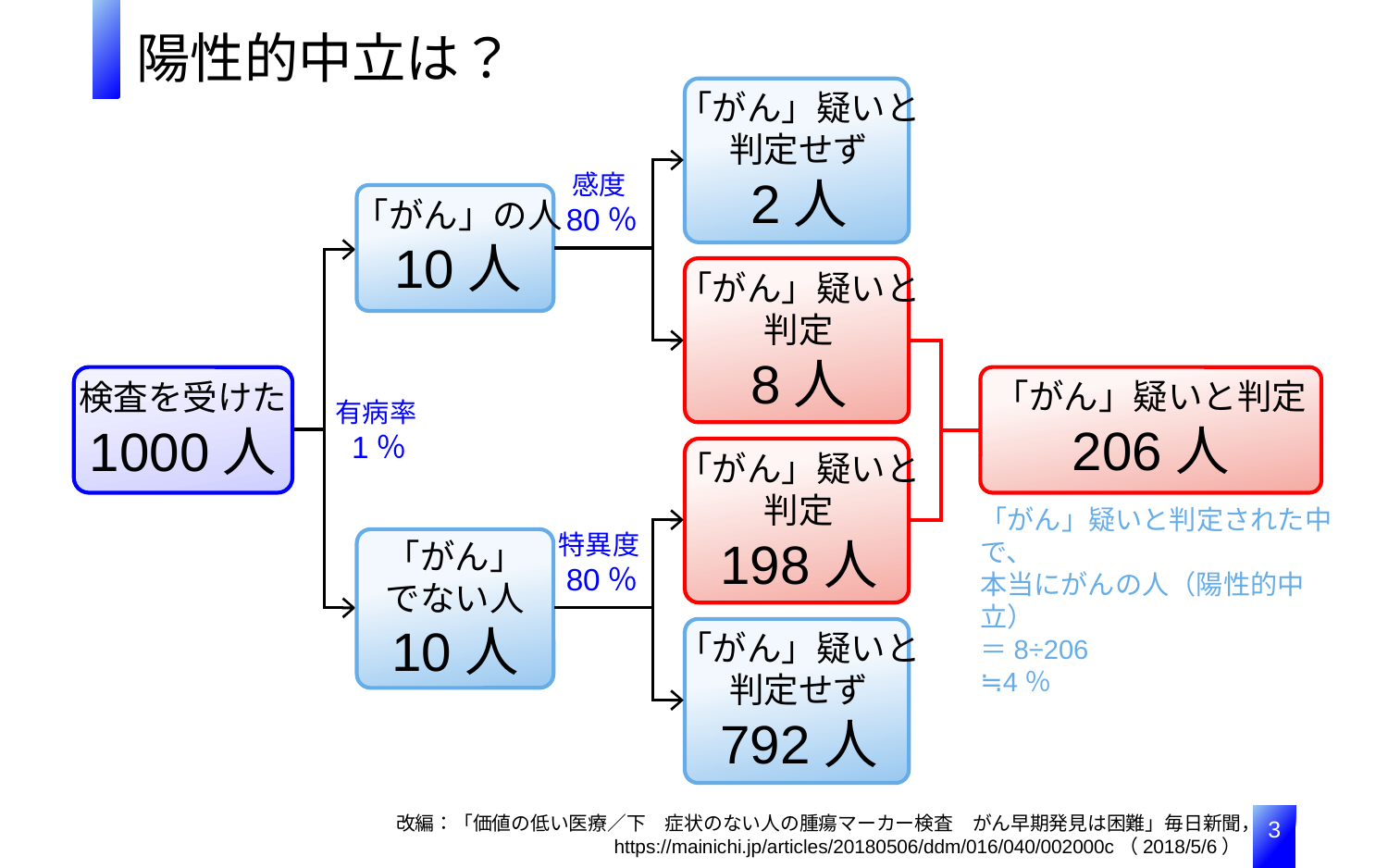

陽性的中立は？

「がん」疑いと
判定せず
2人

感度80％

「がん」の人
10人

「がん」疑いと
判定
8人

検査を受けた
1000人

「がん」疑いと判定
206人
有病率1％

「がん」疑いと
判定
198人
「がん」疑いと判定された中で、
本当にがんの人（陽性的中立）
＝8÷206
≒4％

特異度80％
「がん」
でない人
10人

「がん」疑いと
判定せず
792人
改編：「価値の低い医療／下　症状のない人の腫瘍マーカー検査　がん早期発見は困難」毎日新聞，https://mainichi.jp/articles/20180506/ddm/016/040/002000c（2018/5/6）